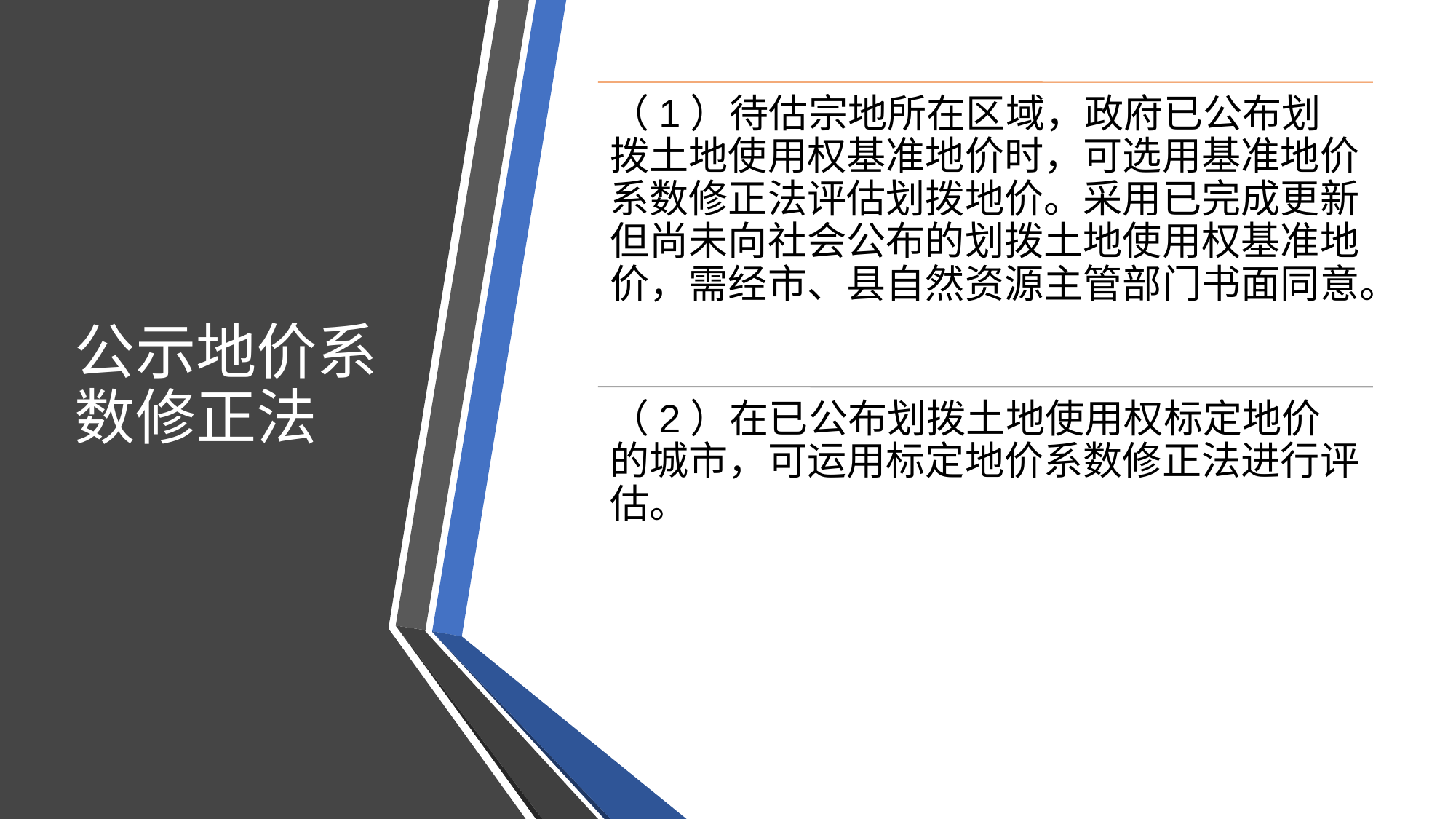

# 公示地价系数修正法
（1）待估宗地所在区域，政府已公布划拨土地使用权基准地价时，可选用基准地价系数修正法评估划拨地价。采用已完成更新但尚未向社会公布的划拨土地使用权基准地价，需经市、县自然资源主管部门书面同意。
（2）在已公布划拨土地使用权标定地价的城市，可运用标定地价系数修正法进行评估。